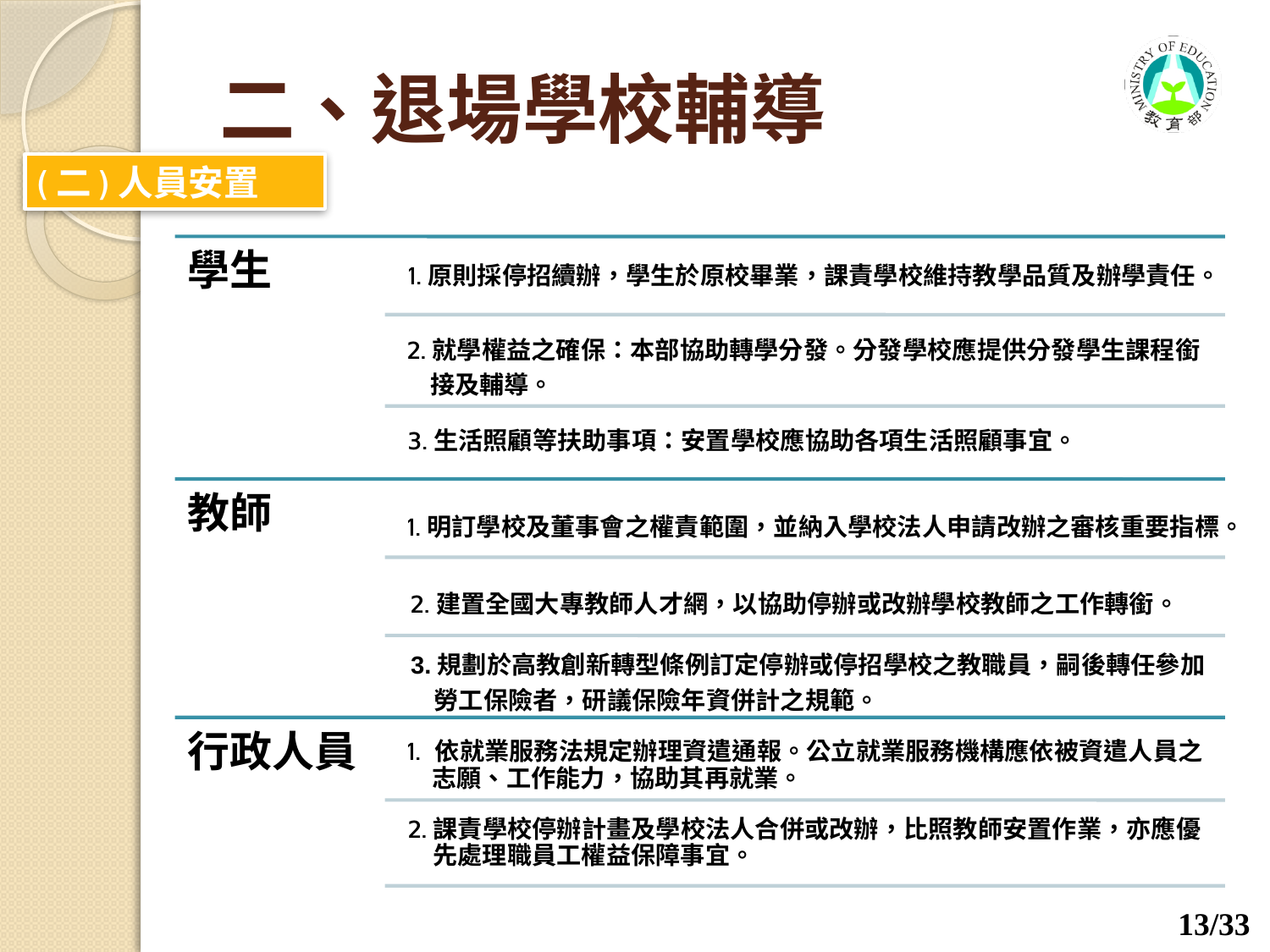

二、退場學校輔導
(二)人員安置

學生
1.原則採停招續辦，學生於原校畢業，課責學校維持教學品質及辦學責任。

2.就學權益之確保：本部協助轉學分發。分發學校應提供分發學生課程銜
   接及輔導。

3.生活照顧等扶助事項：安置學校應協助各項生活照顧事宜。

教師
1.明訂學校及董事會之權責範圍，並納入學校法人申請改辦之審核重要指標。

2.建置全國大專教師人才網，以協助停辦或改辦學校教師之工作轉銜。

3.規劃於高教創新轉型條例訂定停辦或停招學校之教職員，嗣後轉任參加
   勞工保險者，研議保險年資併計之規範。

行政人員

1. 依就業服務法規定辦理資遣通報。公立就業服務機構應依被資遣人員之  志願、工作能力，協助其再就業。

2.課責學校停辦計畫及學校法人合併或改辦，比照教師安置作業，亦應優先處理職員工權益保障事宜。